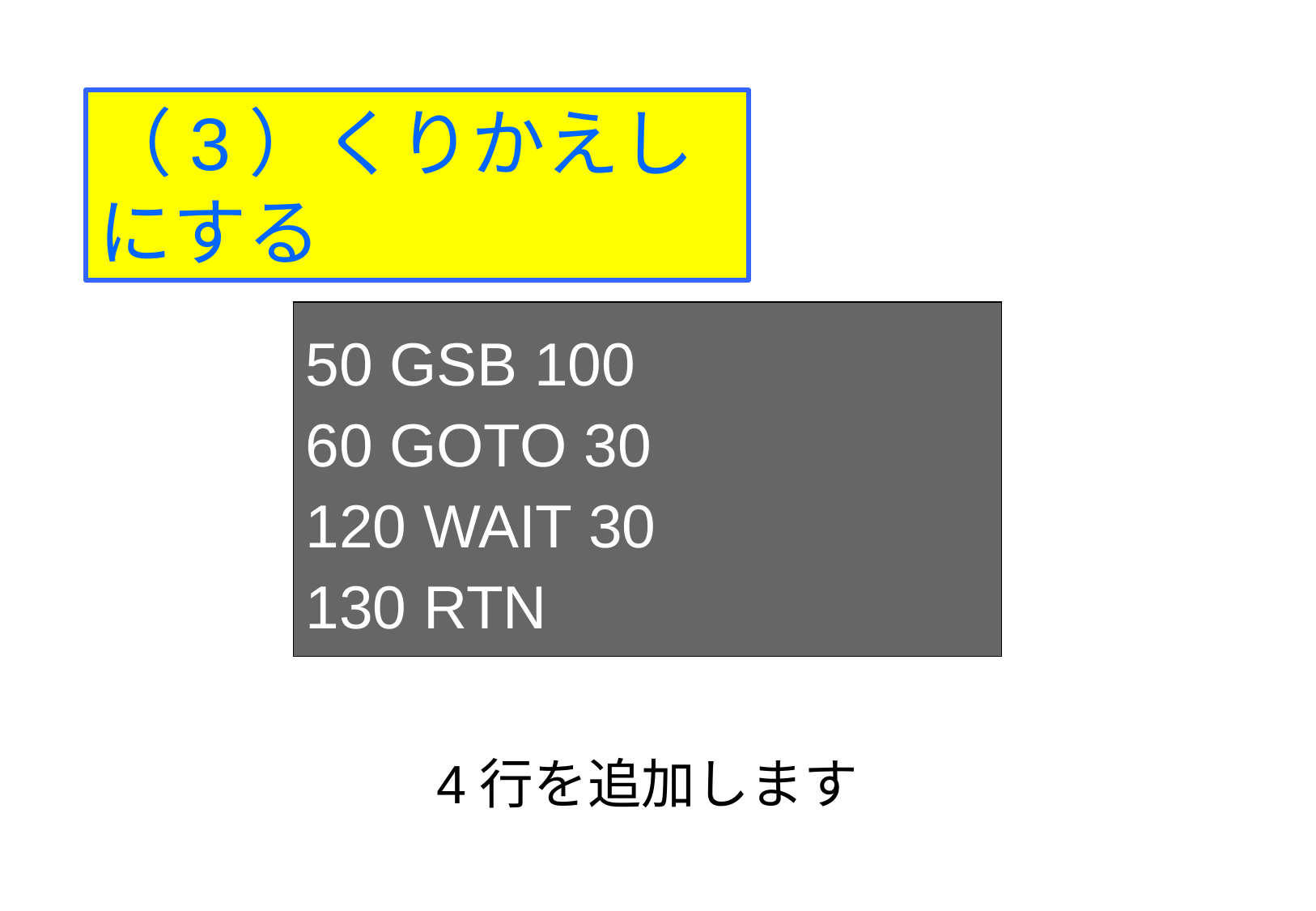

（3）くりかえしにする
50 GSB 100
60 GOTO 30
120 WAIT 30
130 RTN
4行を追加します